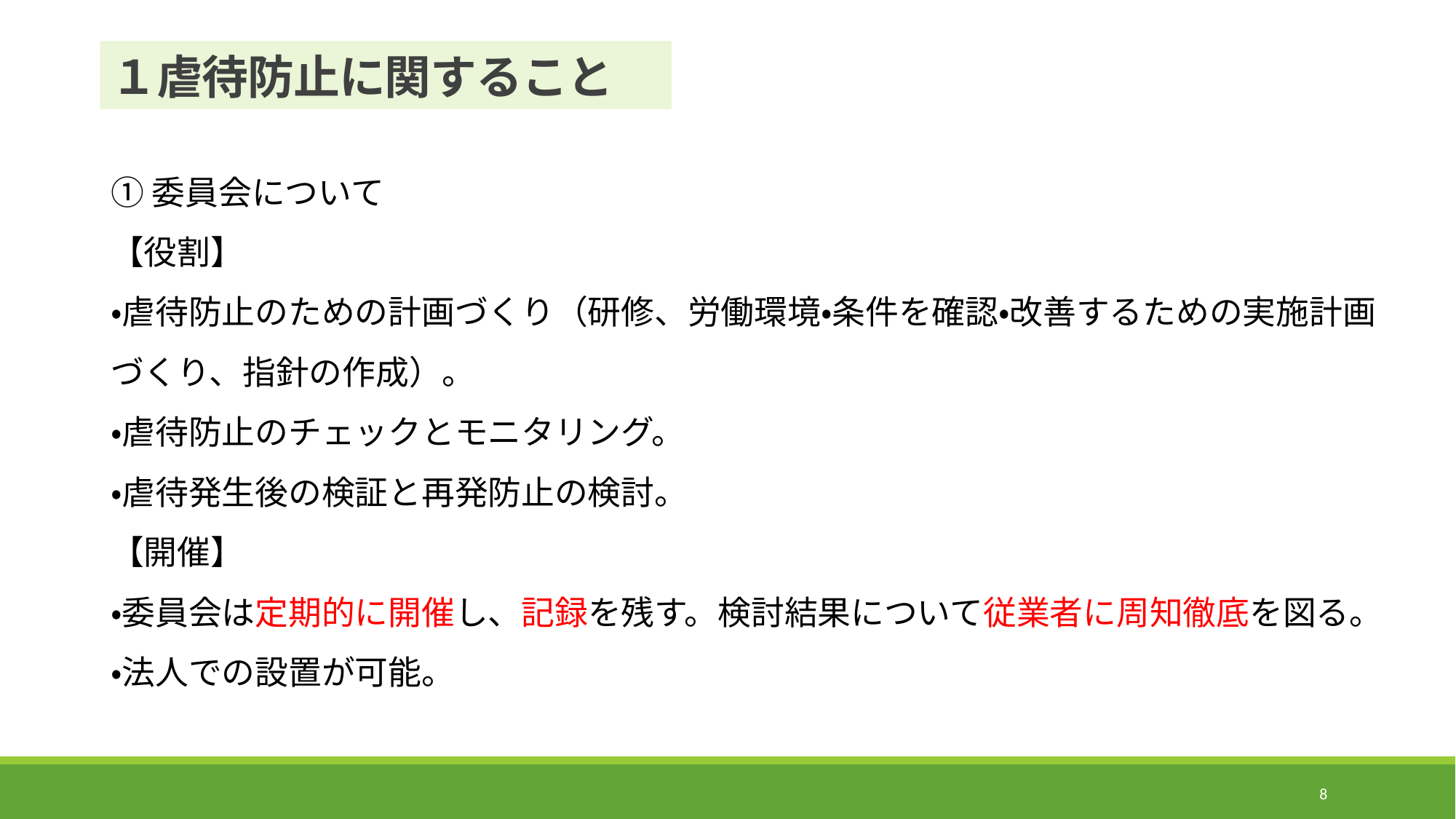

# １虐待防止に関すること
①委員会について
【役割】
・虐待防止のための計画づくり（研修、労働環境・条件を確認・改善するための実施計画づくり、指針の作成）。
・虐待防止のチェックとモニタリング。
・虐待発生後の検証と再発防止の検討。
【開催】
・委員会は定期的に開催し、記録を残す。検討結果について従業者に周知徹底を図る。
・法人での設置が可能。
8